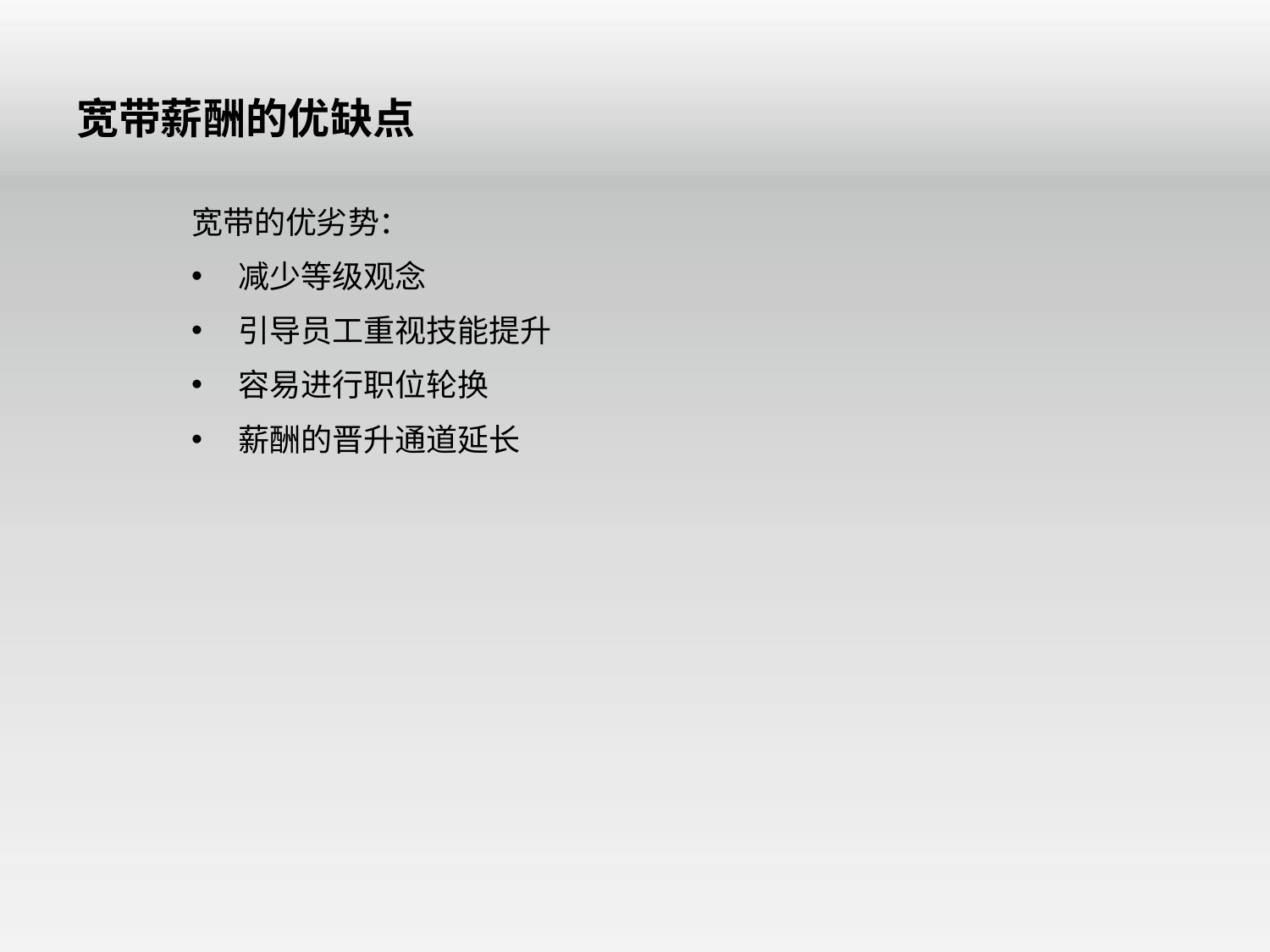

# 宽带薪酬的优缺点
宽带的优劣势：
减少等级观念
引导员工重视技能提升
容易进行职位轮换
薪酬的晋升通道延长